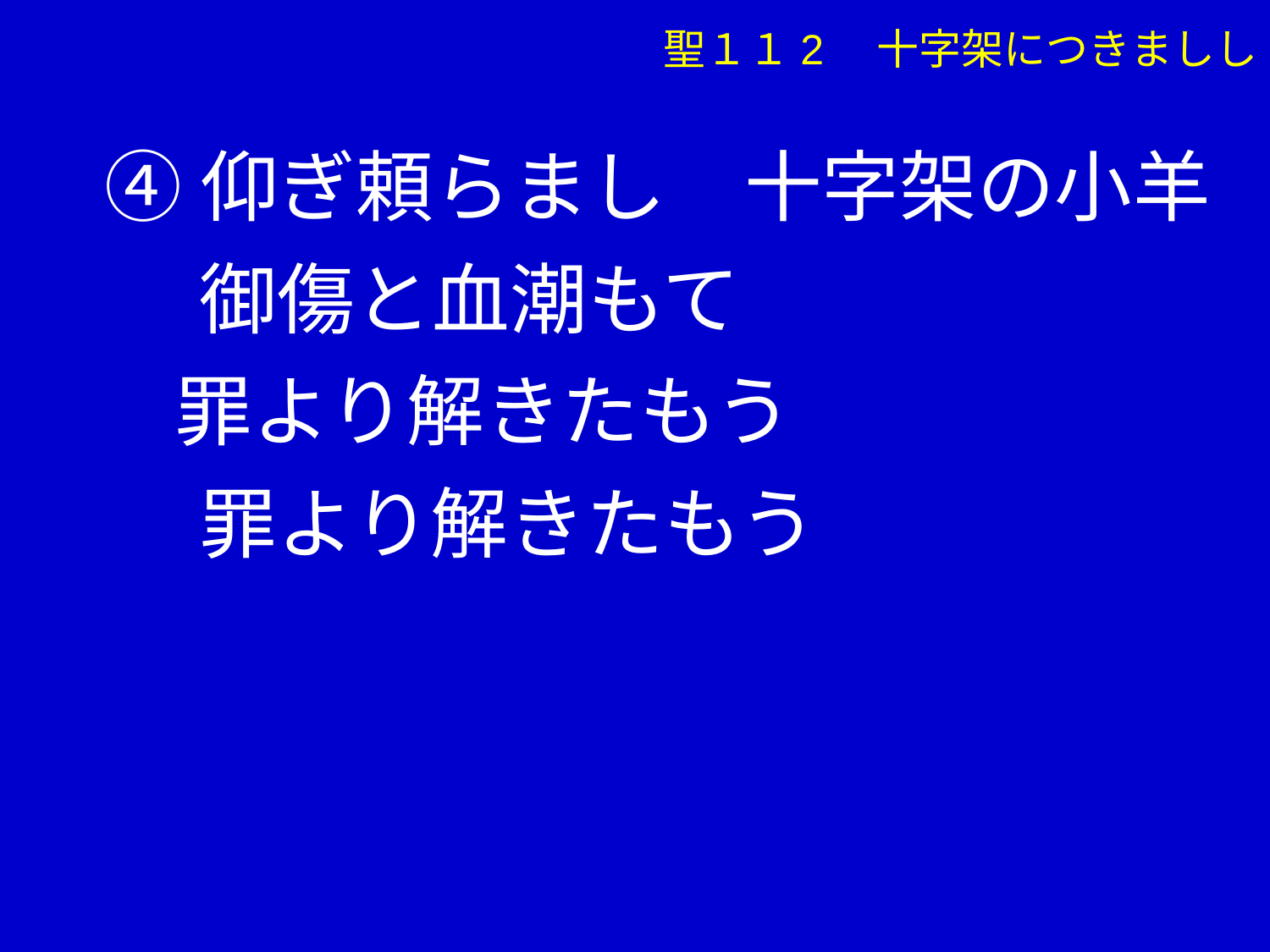

聖１１2　十字架につきましし
④仰ぎ頼らまし　十字架の小羊
　 御傷と血潮もて
   罪より解きたもう
　 罪より解きたもう